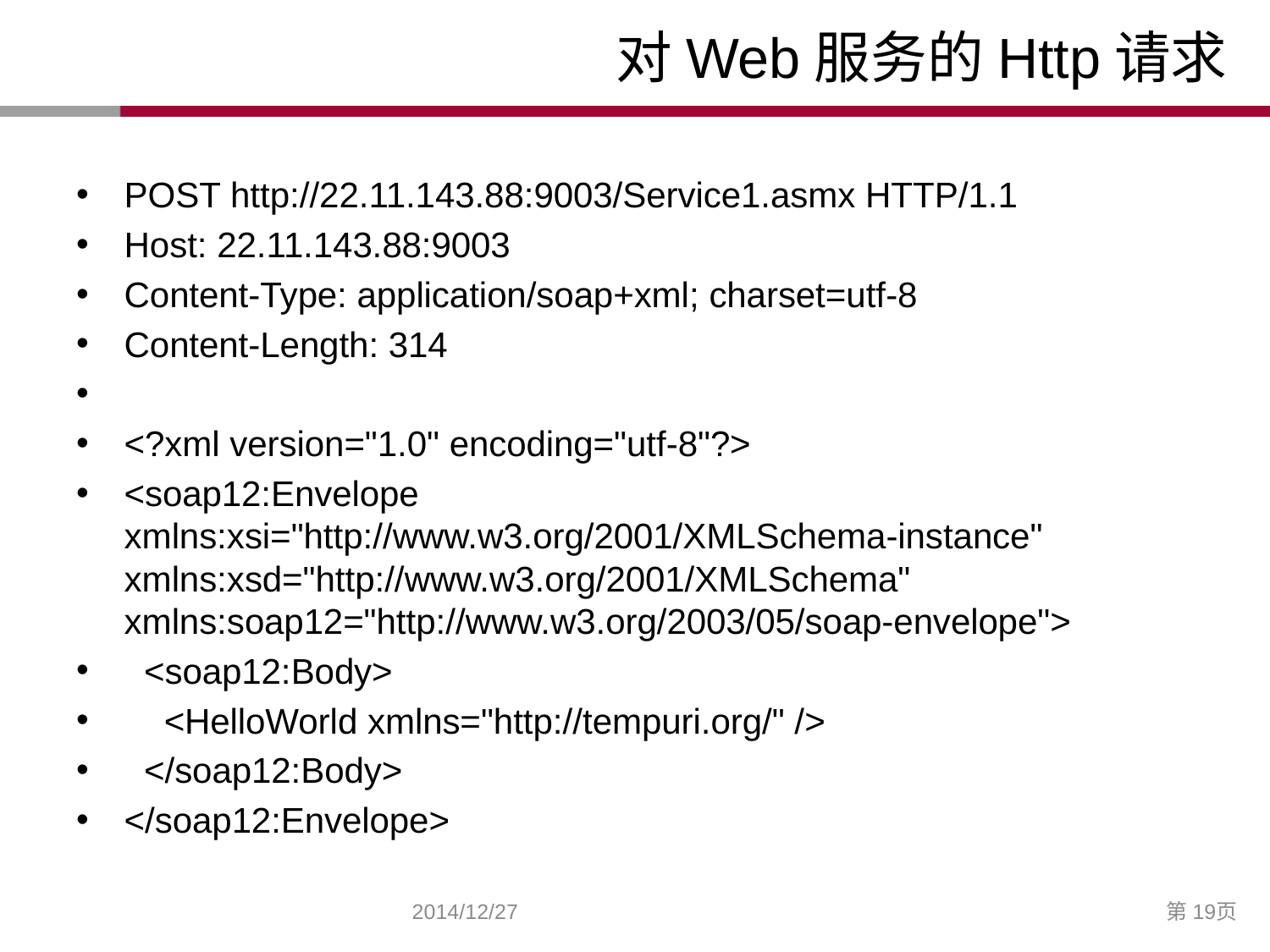

# 对Web服务的Http请求
POST http://22.11.143.88:9003/Service1.asmx HTTP/1.1
Host: 22.11.143.88:9003
Content-Type: application/soap+xml; charset=utf-8
Content-Length: 314

<?xml version="1.0" encoding="utf-8"?>
<soap12:Envelope xmlns:xsi="http://www.w3.org/2001/XMLSchema-instance" xmlns:xsd="http://www.w3.org/2001/XMLSchema" xmlns:soap12="http://www.w3.org/2003/05/soap-envelope">
  <soap12:Body>
    <HelloWorld xmlns="http://tempuri.org/" />
  </soap12:Body>
</soap12:Envelope>

2014/12/27
第19页